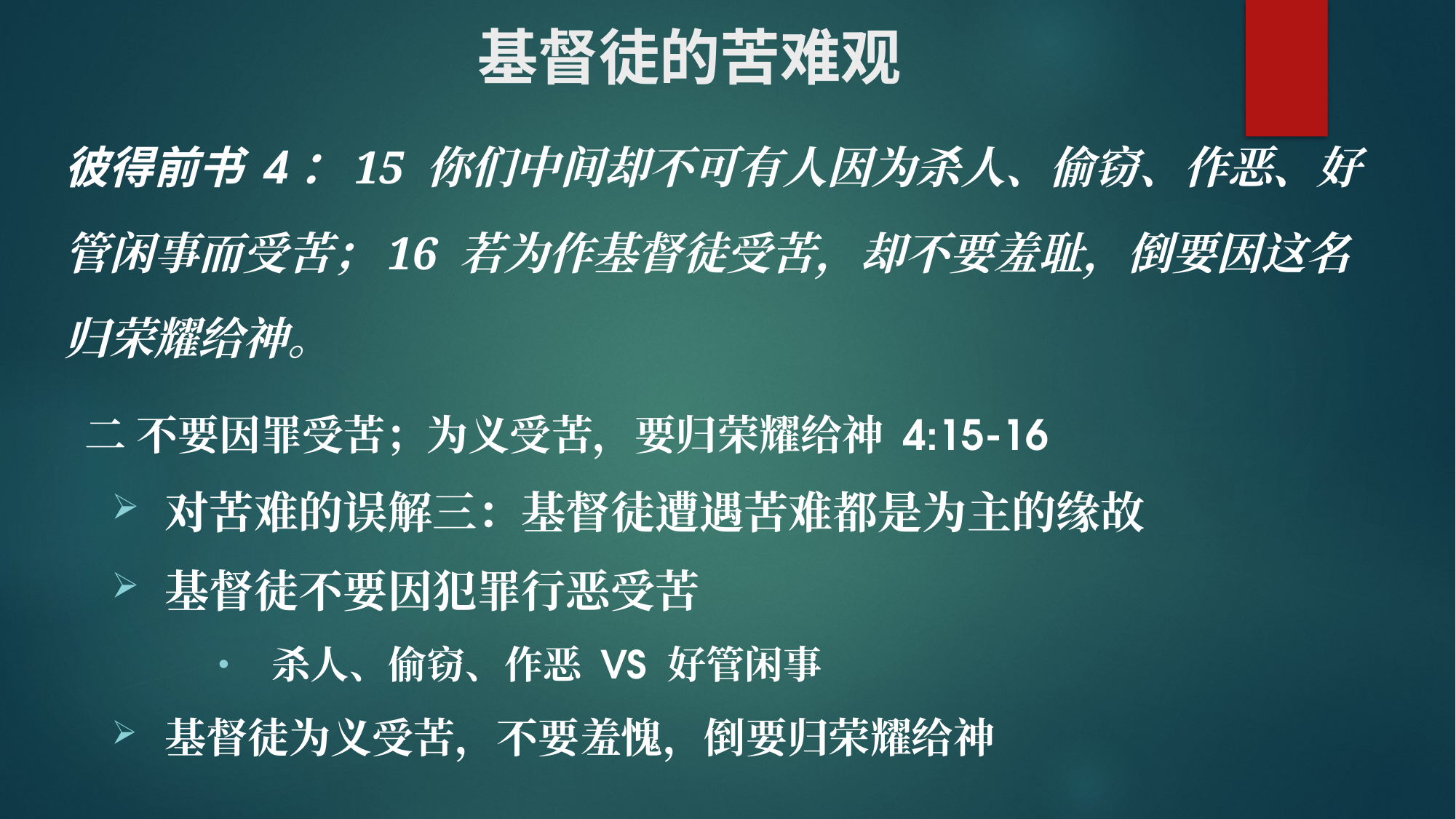

# 基督徒的苦难观
彼得前书 4：15 你们中间却不可有人因为杀人、偷窃、作恶、好管闲事而受苦；16 若为作基督徒受苦，却不要羞耻，倒要因这名归荣耀给神。
 二 不要因罪受苦；为义受苦，要归荣耀给神 4:15-16
对苦难的误解三：基督徒遭遇苦难都是为主的缘故
基督徒不要因犯罪行恶受苦
杀人、偷窃、作恶 VS 好管闲事
基督徒为义受苦，不要羞愧，倒要归荣耀给神